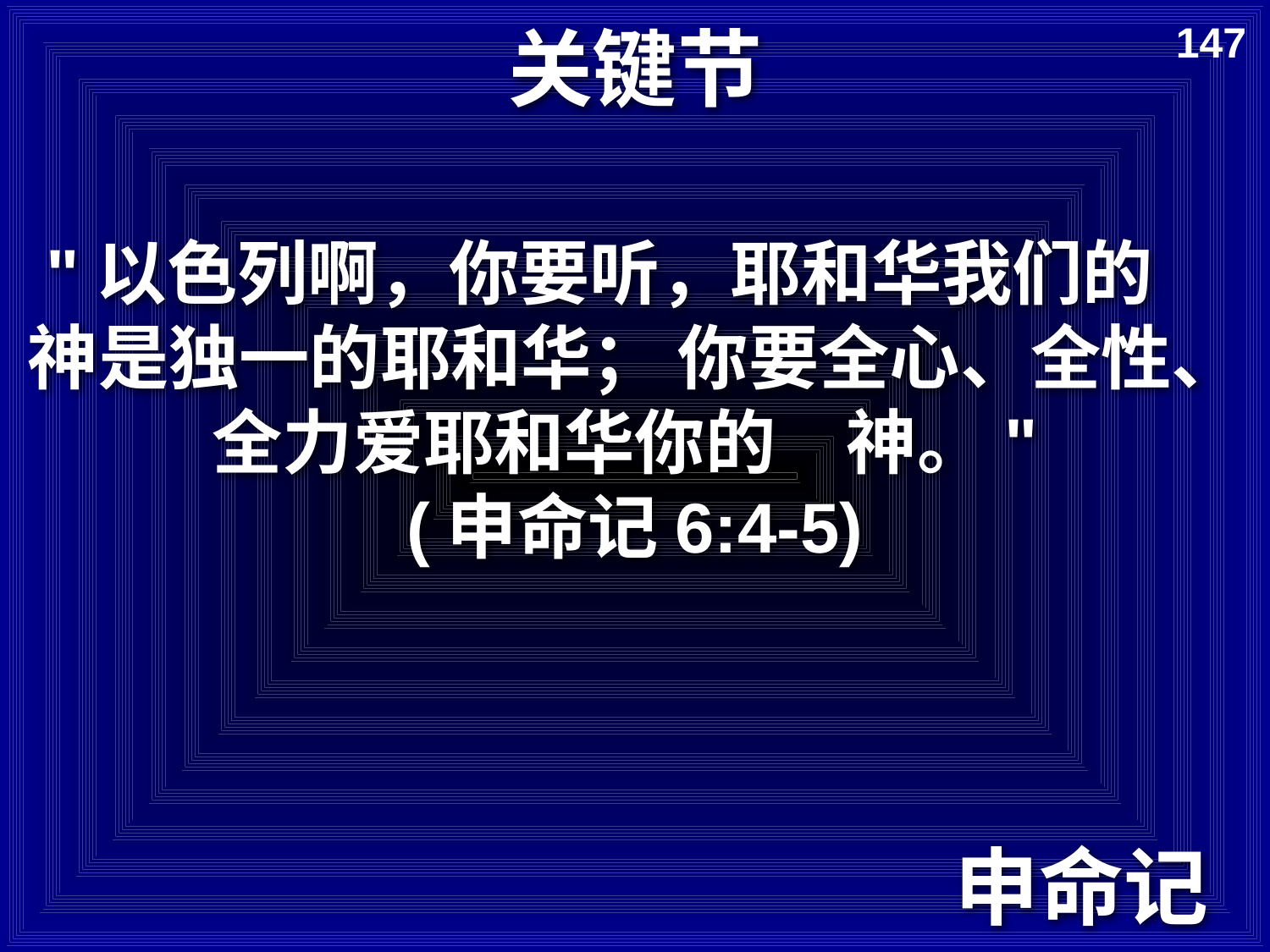

# 关键节
147

"以色列啊，你要听，耶和华我们的　神是独一的耶和华； 你要全心、全性、全力爱耶和华你的　神。"
(申命记6:4-5)
申命记